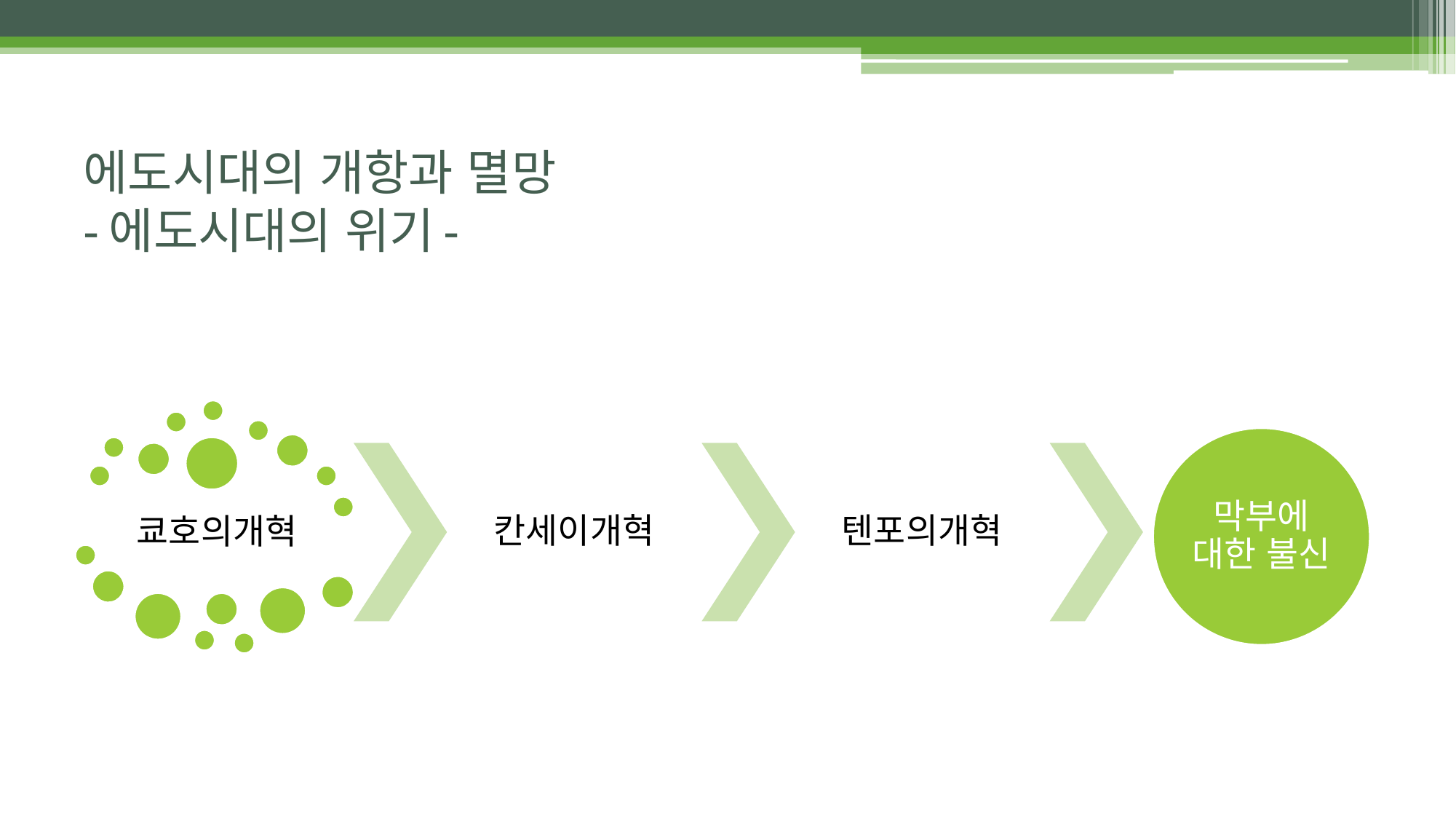

# 에도시대의 개항과 멸망 -에도시대의 위기-
쿄호의개혁
칸세이개혁
텐포의개혁
막부에 대한 불신